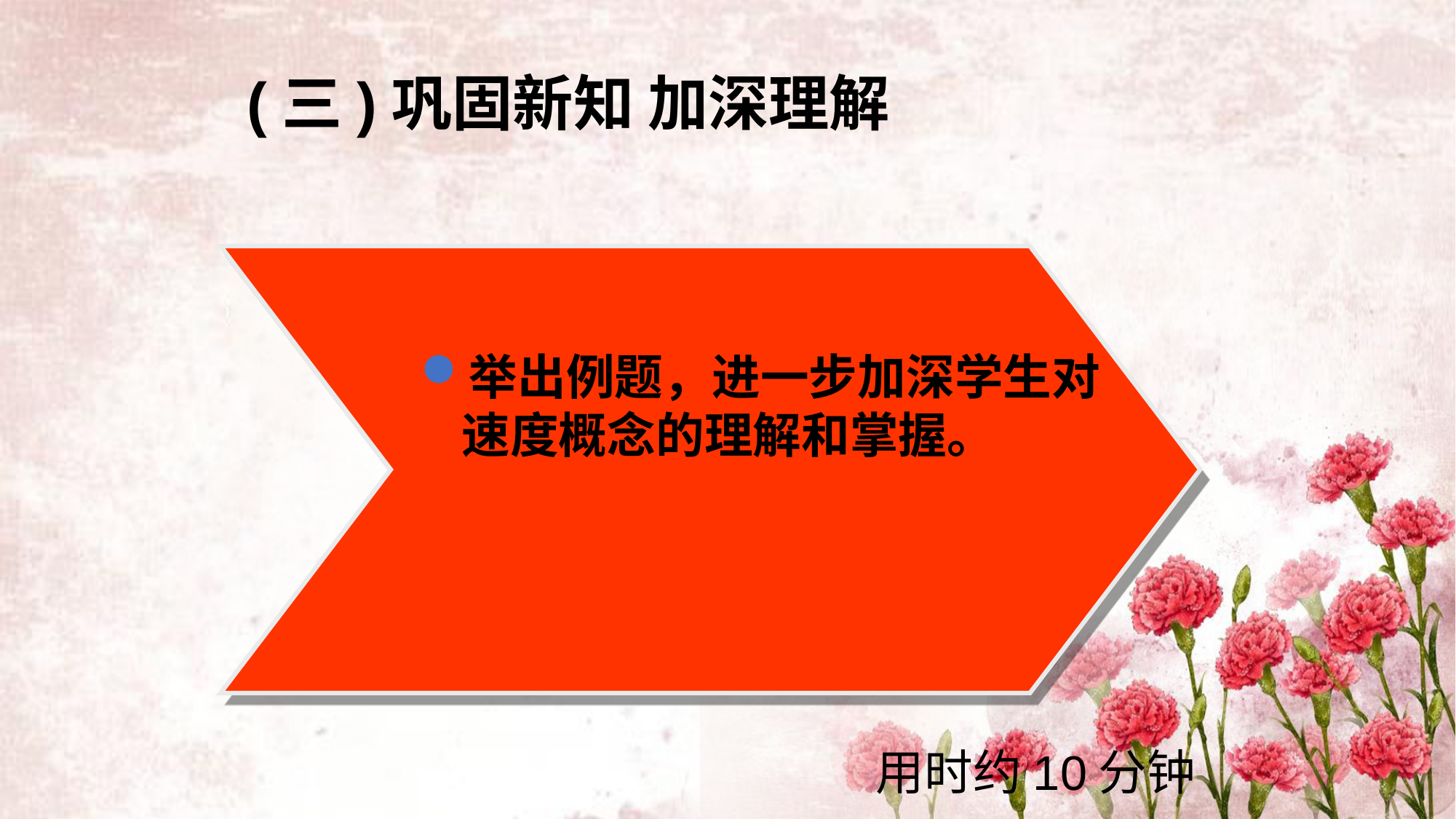

# (三)巩固新知 加深理解

举出例题，进一步加深学生对速度概念的理解和掌握。
用时约10分钟